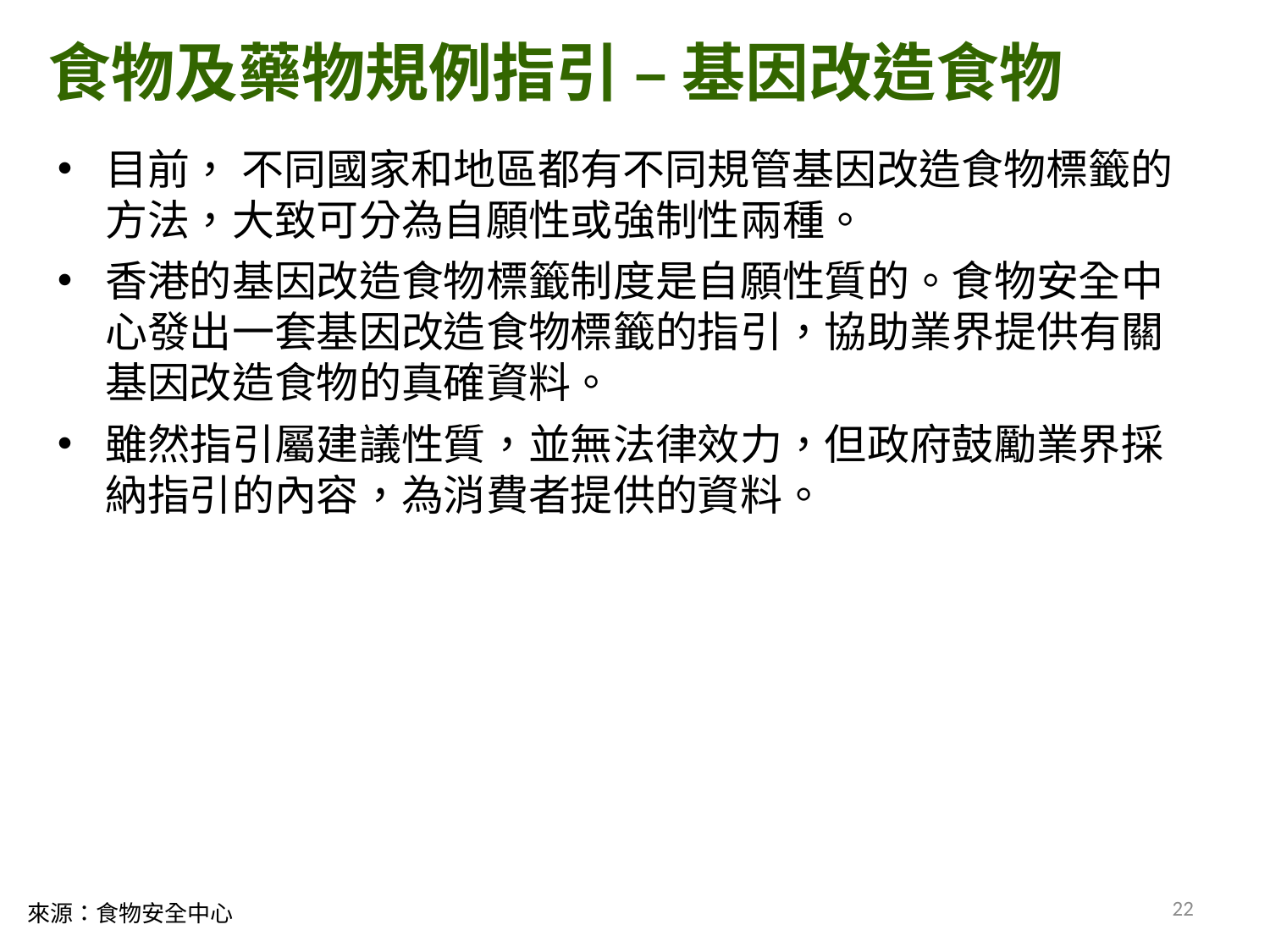

食物及藥物規例指引 – 基因改造食物
目前， 不同國家和地區都有不同規管基因改造食物標籤的方法，大致可分為自願性或強制性兩種。
香港的基因改造食物標籤制度是自願性質的。食物安全中心發出一套基因改造食物標籤的指引，協助業界提供有關基因改造食物的真確資料。
雖然指引屬建議性質，並無法律效力，但政府鼓勵業界採納指引的內容，為消費者提供的資料。
22
來源：食物安全中心